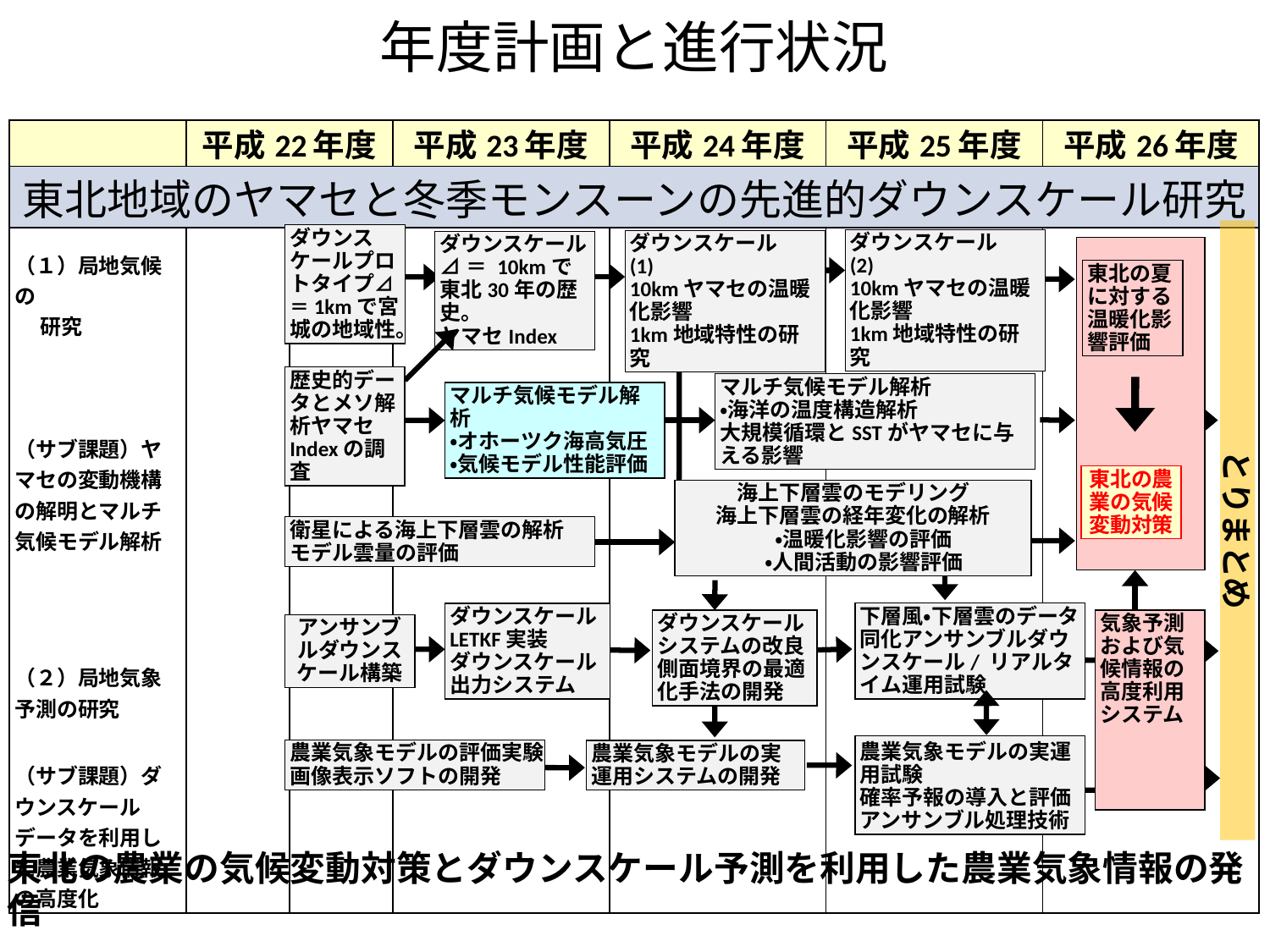

# 年度計画と進行状況
|  | 平成22年度 |  | 平成23年度 | 平成24年度 | 平成25年度 | 平成26年度 |
| --- | --- | --- | --- | --- | --- | --- |
| 東北地域のヤマセと冬季モンスーンの先進的ダウンスケール研究 |  |  |  |  |  |  |
| （１）局地気候の 研究 （サブ課題）ヤマセの変動機構の解明とマルチ気候モデル解析 （２）局地気象予測の研究 （サブ課題）ダウンスケールデータを利用した農業気象情報の高度化 |  |  |  |  |  |  |
とりまとめ
ダウンスケールプロトタイプ⊿＝1kmで宮城の地域性。
ダウンスケール(2)
10kmヤマセの温暖化影響
1km地域特性の研究
ダウンスケール(1)
10kmヤマセの温暖化影響
1km地域特性の研究
ダウンスケール
⊿＝ 10kmで東北30年の歴史。
ヤマセIndex

東北の夏に対する温暖化影響評価
歴史的データとメソ解析ヤマセIndexの調査
マルチ気候モデル解析
・海洋の温度構造解析
大規模循環とSSTがヤマセに与える影響
マルチ気候モデル解析
・オホーツク海高気圧
・気候モデル性能評価
東北の農業の気候変動対策
海上下層雲のモデリング
海上下層雲の経年変化の解析
　・温暖化影響の評価
　・人間活動の影響評価
衛星による海上下層雲の解析
モデル雲量の評価
下層風・下層雲のデータ同化アンサンブルダウンスケール/ リアルタイム運用試験
ダウンスケールLETKF実装
ダウンスケール出力システム
ダウンスケールシステムの改良
側面境界の最適化手法の開発
気象予測および気候情報の高度利用システム
アンサンブルダウンスケール構築
農業気象モデルの実運用試験
確率予報の導入と評価
アンサンブル処理技術
農業気象モデルの評価実験
画像表示ソフトの開発
農業気象モデルの実運用システムの開発
東北の農業の気候変動対策とダウンスケール予測を利用した農業気象情報の発信